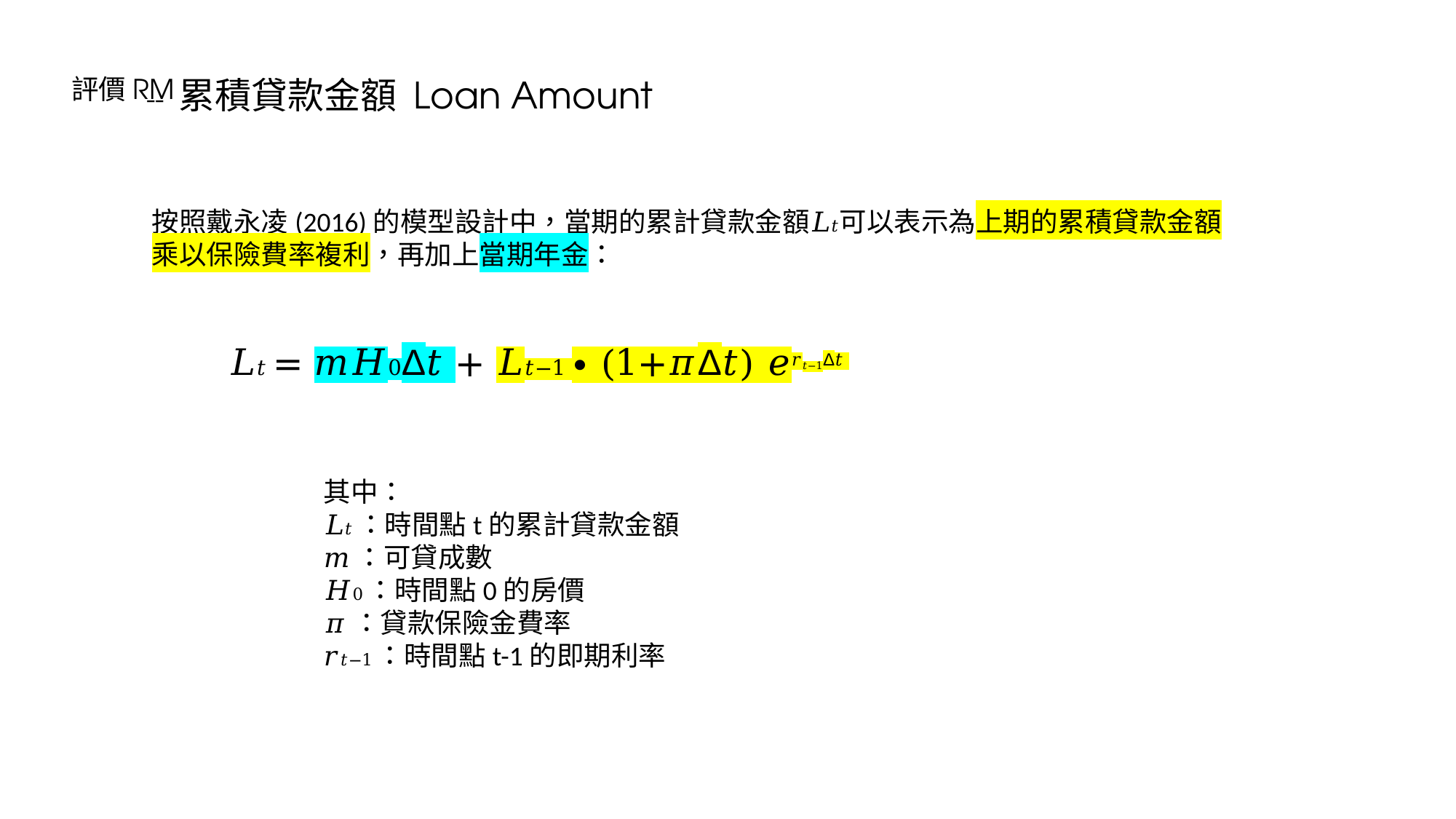

評價RM
-- 累積貸款金額 Loan Amount
按照戴永凌(2016)的模型設計中，當期的累計貸款金額𝐿𝑡可以表示為上期的累積貸款金額乘以保險費率複利，再加上當期年金：
𝐿𝑡 = 𝑚𝐻0Δ𝑡 + 𝐿𝑡−1 ∙ (1+𝜋Δ𝑡) 𝑒𝑟𝑡−1Δ𝑡
其中：
𝐿𝑡：時間點t的累計貸款金額
𝑚：可貸成數
𝐻0：時間點0的房價
𝜋：貸款保險金費率
𝑟𝑡−1：時間點t-1的即期利率